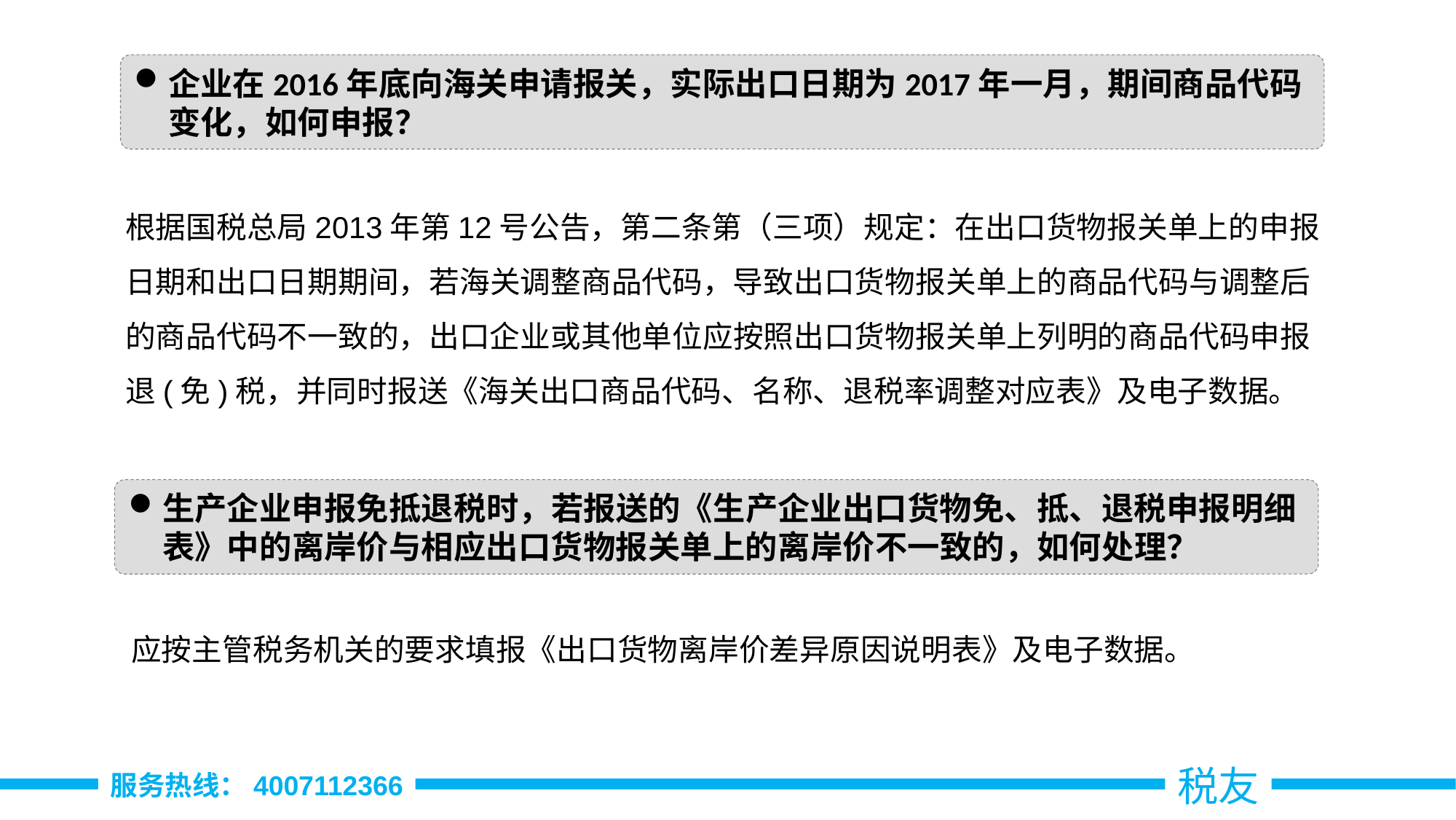

企业在2016年底向海关申请报关，实际出口日期为2017年一月，期间商品代码变化，如何申报？
根据国税总局2013年第12号公告，第二条第（三项）规定：在出口货物报关单上的申报日期和出口日期期间，若海关调整商品代码，导致出口货物报关单上的商品代码与调整后的商品代码不一致的，出口企业或其他单位应按照出口货物报关单上列明的商品代码申报退(免)税，并同时报送《海关出口商品代码、名称、退税率调整对应表》及电子数据。
生产企业申报免抵退税时，若报送的《生产企业出口货物免、抵、退税申报明细表》中的离岸价与相应出口货物报关单上的离岸价不一致的，如何处理？
应按主管税务机关的要求填报《出口货物离岸价差异原因说明表》及电子数据。